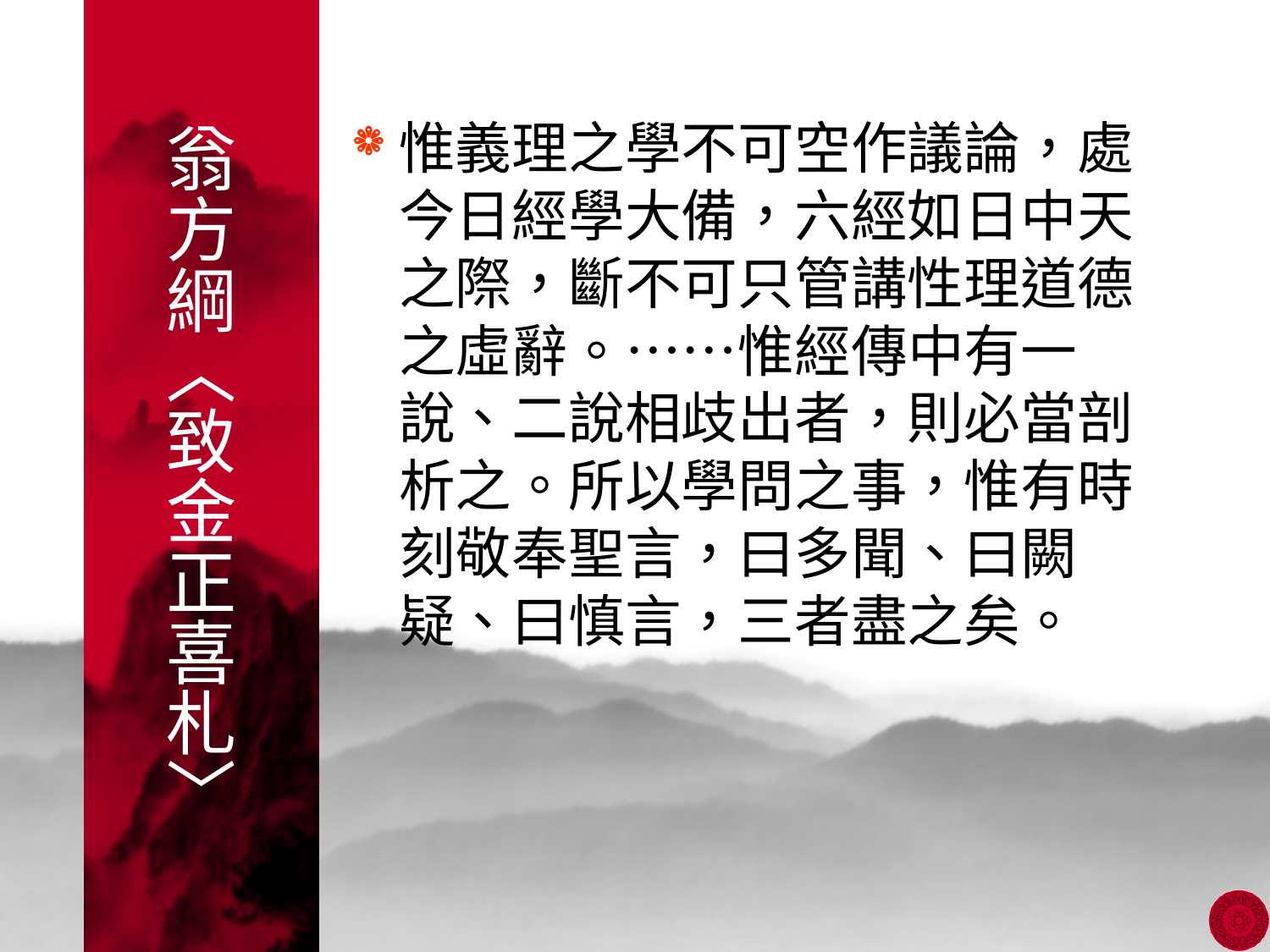

惟義理之學不可空作議論，處今日經學大備，六經如日中天之際，斷不可只管講性理道德之虛辭。……惟經傳中有一說、二說相歧出者，則必當剖析之。所以學問之事，惟有時刻敬奉聖言，曰多聞、曰闕疑、曰慎言，三者盡之矣。
# 翁方綱〈致金正喜札〉